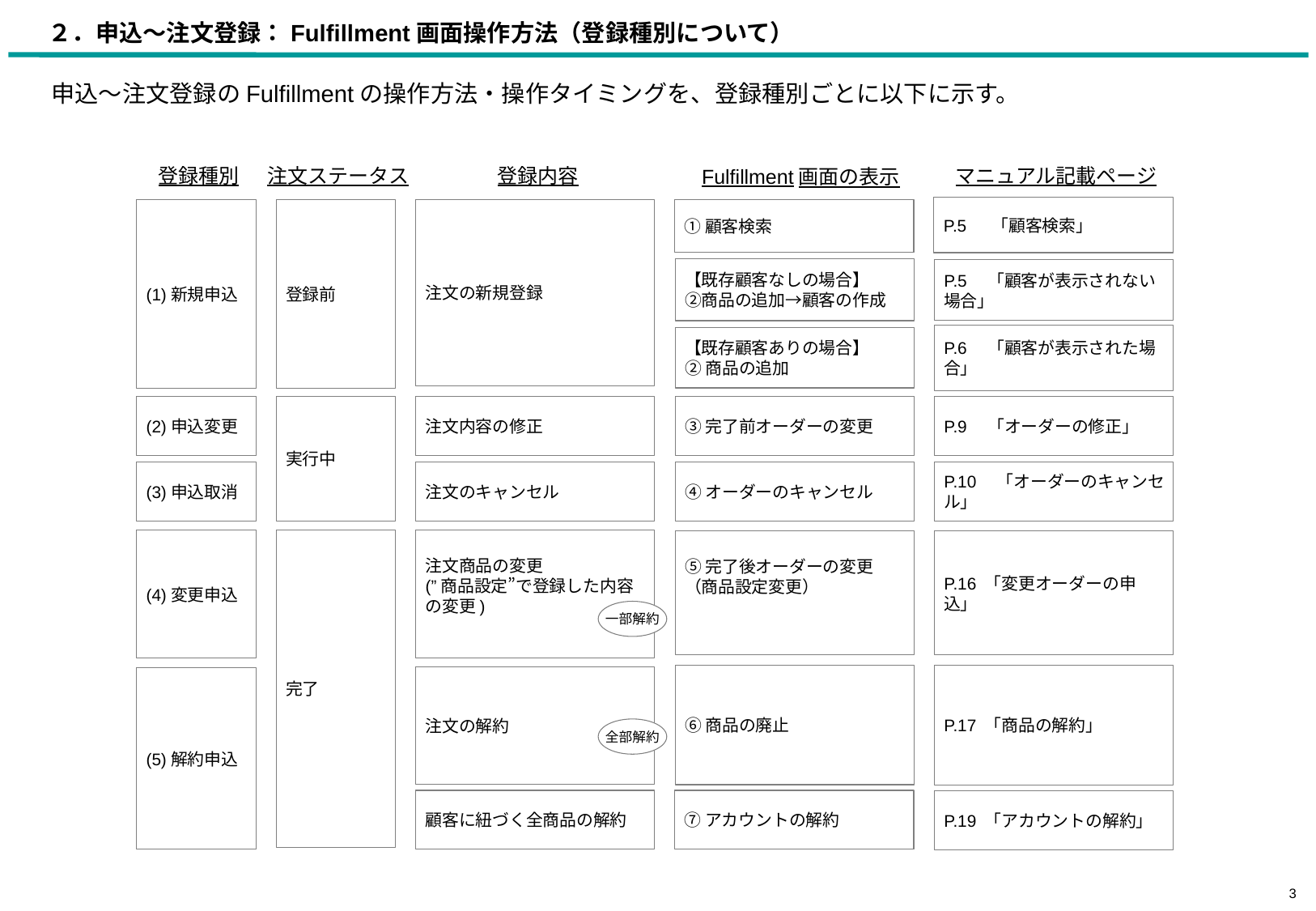

# ２．申込～注文登録：Fulfillment画面操作方法（登録種別について）
申込～注文登録のFulfillmentの操作方法・操作タイミングを、登録種別ごとに以下に示す。
登録種別
注文ステータス
登録内容
マニュアル記載ページ
Fulfillment画面の表示
P.5 　「顧客検索」
(1)新規申込
注文の新規登録
登録前
【既存顧客なしの場合】
②商品の追加→顧客の作成
P.5　「顧客が表示されない場合」
【既存顧客ありの場合】
②商品の追加
実行中
③完了前オーダーの変更
P.9　「オーダーの修正」
(2)申込変更
注文内容の修正
(3)申込取消
注文のキャンセル
④オーダーのキャンセル
P.10　「オーダーのキャンセル」
完了

注文商品の変更
(”商品設定”で登録した内容の変更)
(4)変更申込

⑤完了後オーダーの変更
（商品設定変更）
P.16 「変更オーダーの申込」
⑥商品の廃止
P.17 「商品の解約」
注文の解約
(5)解約申込
顧客に紐づく全商品の解約
⑦アカウントの解約
P.19 「アカウントの解約」
①顧客検索
P.6　「顧客が表示された場合」
一部解約
全部解約
3